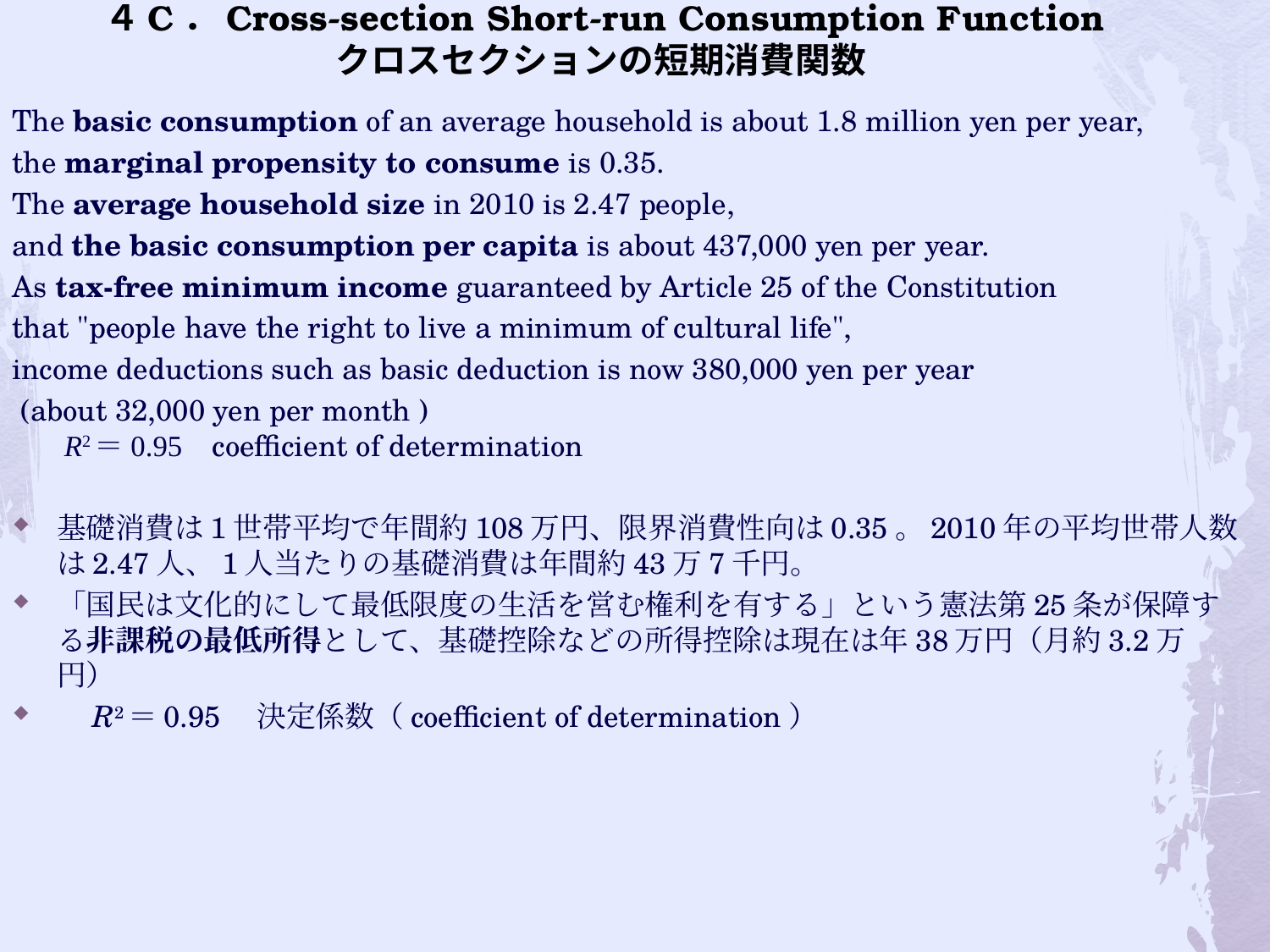

# ４C．Cross-section Short-run Consumption Function クロスセクションの短期消費関数
The basic consumption of an average household is about 1.8 million yen per year,
the marginal propensity to consume is 0.35.
The average household size in 2010 is 2.47 people,
and the basic consumption per capita is about 437,000 yen per year.
As tax-free minimum income guaranteed by Article 25 of the Constitution
that "people have the right to live a minimum of cultural life",
income deductions such as basic deduction is now 380,000 yen per year
 (about 32,000 yen per month )
 R2＝0.95    coefficient of determination

基礎消費は1世帯平均で年間約108万円、限界消費性向は0.35。2010年の平均世帯人数は2.47人、1人当たりの基礎消費は年間約43万7千円。
「国民は文化的にして最低限度の生活を営む権利を有する」という憲法第25条が保障する非課税の最低所得として、基礎控除などの所得控除は現在は年38万円（月約3.2万円）
　R2＝0.95　決定係数（coefficient of determination）